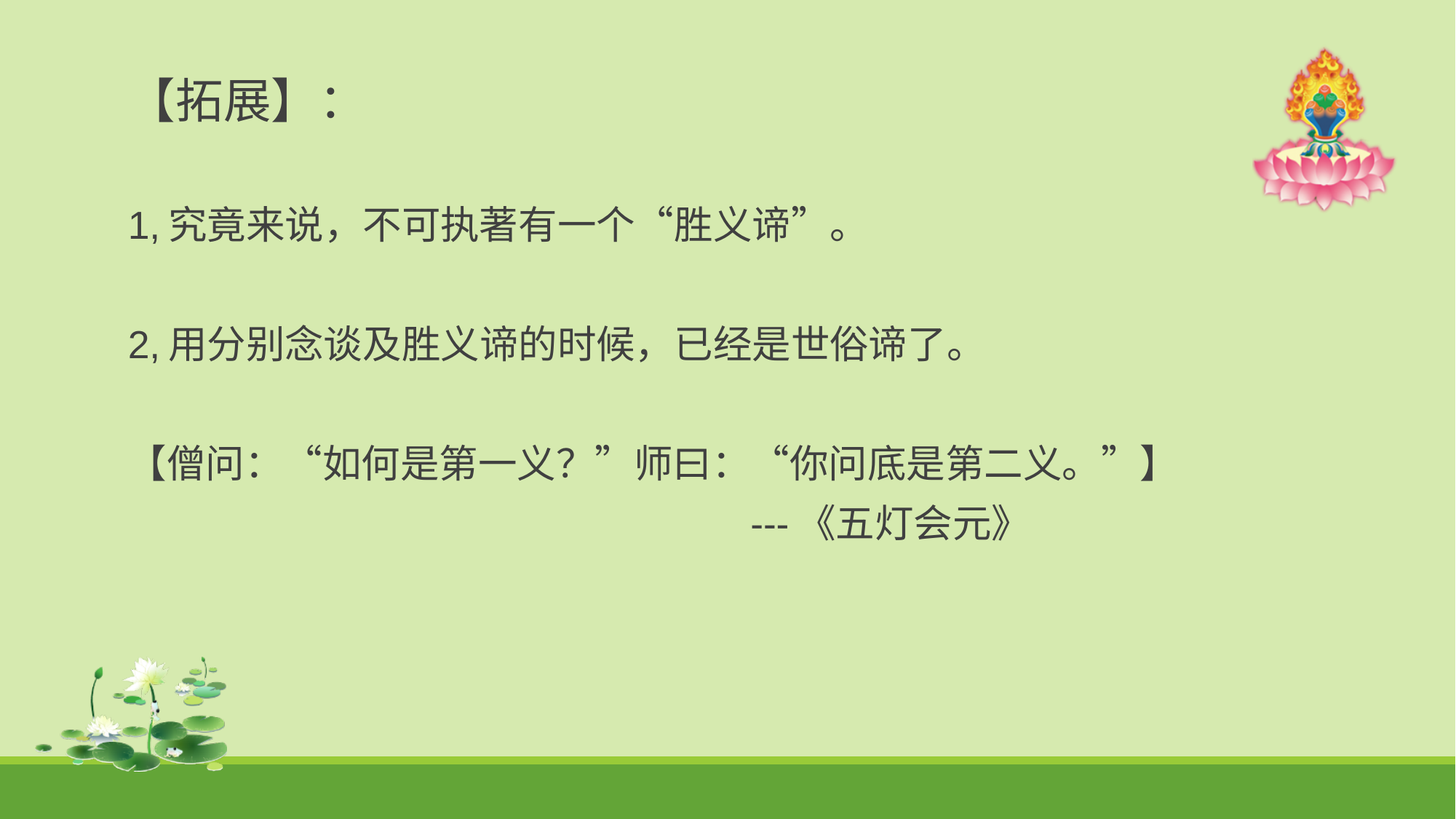

【拓展】：

1,究竟来说，不可执著有一个“胜义谛”。

2,用分别念谈及胜义谛的时候，已经是世俗谛了。

【僧问：“如何是第一义？”师曰：“你问底是第二义。”】
                                                          ---《五灯会元》